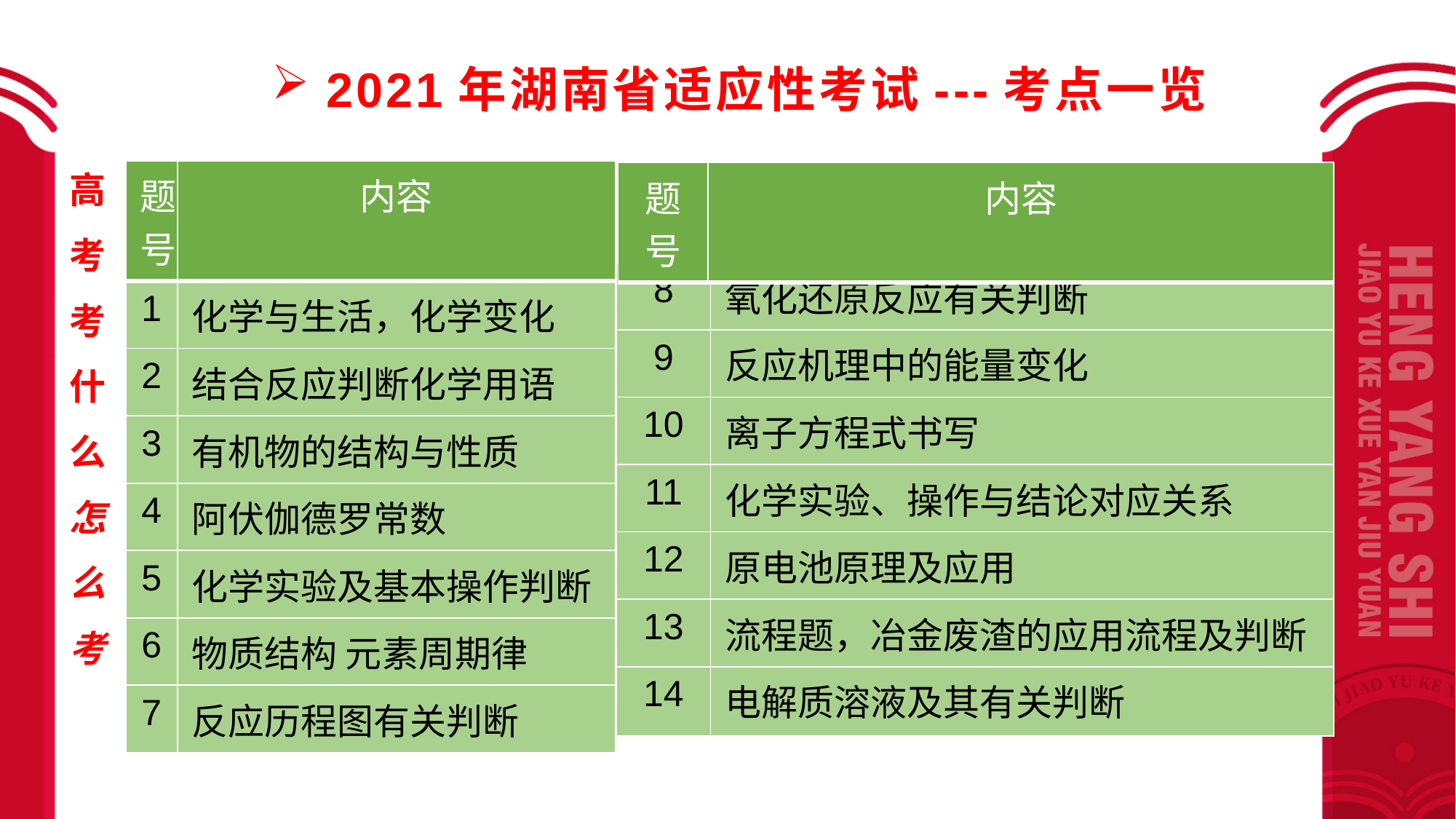

2021年湖南省适应性考试---考点一览
高考考什么
怎么考
| 题号 | 内容 |
| --- | --- |
| 1 | 化学与生活，化学变化 |
| 2 | 结合反应判断化学用语 |
| 3 | 有机物的结构与性质 |
| 4 | 阿伏伽德罗常数 |
| 5 | 化学实验及基本操作判断 |
| 6 | 物质结构 元素周期律 |
| 7 | 反应历程图有关判断 |
| 题号 | 内容 |
| --- | --- |
| 8 | 氧化还原反应有关判断 |
| --- | --- |
| 9 | 反应机理中的能量变化 |
| 10 | 离子方程式书写 |
| 11 | 化学实验、操作与结论对应关系 |
| 12 | 原电池原理及应用 |
| 13 | 流程题，冶金废渣的应用流程及判断 |
| 14 | 电解质溶液及其有关判断 |